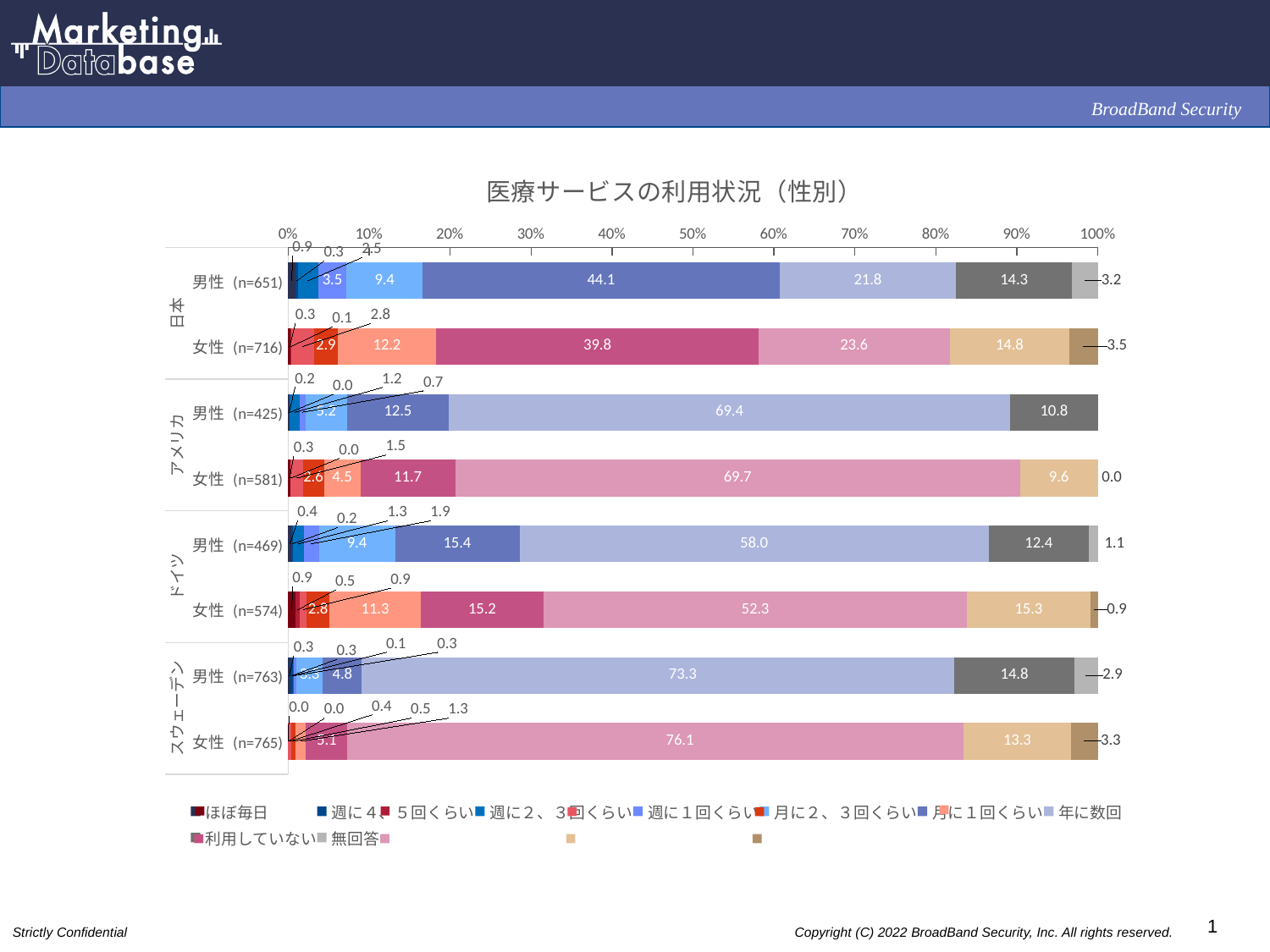

### Chart: 医療サービスの利用状況（性別）

| Category | ほぼ毎日 | 週に４、５回くらい | 週に２、３回くらい | 週に１回くらい | 月に２、３回くらい | 月に１回くらい | 年に数回 | 利用していない | 無回答 |
|---|---|---|---|---|---|---|---|---|---|
| 男性 (n=651) | 0.9 | 0.3 | 2.5 | 3.5 | 9.4 | 44.1 | 21.8 | 14.3 | 3.2 |
| 女性 (n=716) | 0.3 | 0.1 | 2.8 | 2.9 | 12.2 | 39.8 | 23.6 | 14.8 | 3.5 |
| 男性 (n=425) | 0.2 | 0.0 | 1.2 | 0.7 | 5.2 | 12.5 | 69.4 | 10.8 | 0.0 |
| 女性 (n=581) | 0.3 | 0.0 | 1.5 | 2.6 | 4.5 | 11.7 | 69.7 | 9.6 | 0.0 |
| 男性 (n=469) | 0.4 | 0.2 | 1.3 | 1.9 | 9.4 | 15.4 | 58.0 | 12.4 | 1.1 |
| 女性 (n=574) | 0.9 | 0.5 | 0.9 | 2.8 | 11.3 | 15.2 | 52.3 | 15.3 | 0.9 |
| 男性 (n=763) | 0.3 | 0.3 | 0.1 | 0.3 | 3.3 | 4.8 | 73.3 | 14.8 | 2.9 |
| 女性 (n=765) | 0.0 | 0.0 | 0.4 | 0.5 | 1.3 | 5.1 | 76.1 | 13.3 | 3.3 |